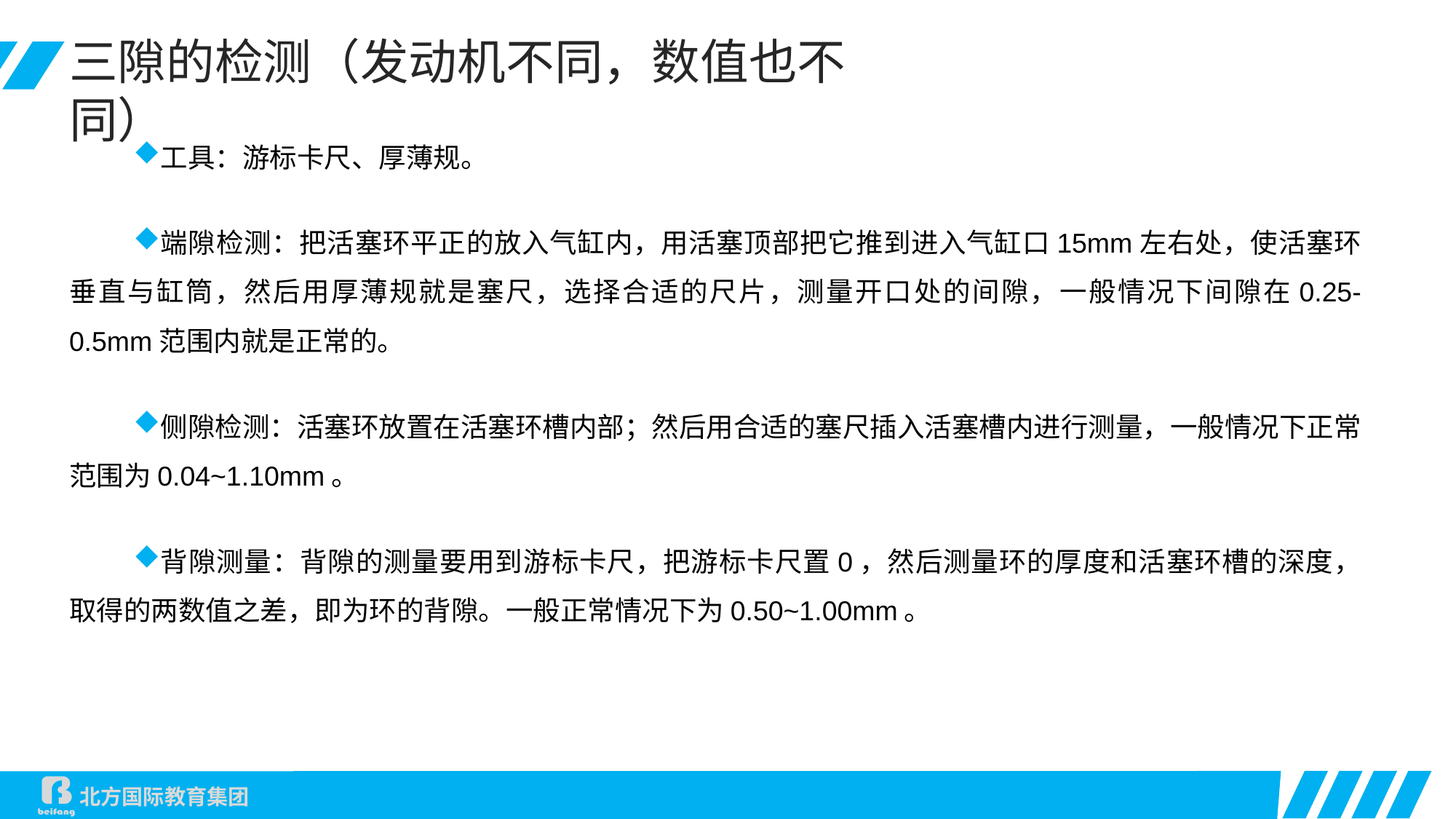

三隙的检测（发动机不同，数值也不同）
工具：游标卡尺、厚薄规。
端隙检测：把活塞环平正的放入气缸内，用活塞顶部把它推到进入气缸口15mm左右处，使活塞环垂直与缸筒，然后用厚薄规就是塞尺，选择合适的尺片，测量开口处的间隙，一般情况下间隙在0.25-0.5mm范围内就是正常的。
侧隙检测：活塞环放置在活塞环槽内部；然后用合适的塞尺插入活塞槽内进行测量，一般情况下正常范围为0.04~1.10mm。
背隙测量：背隙的测量要用到游标卡尺，把游标卡尺置0，然后测量环的厚度和活塞环槽的深度，取得的两数值之差，即为环的背隙。一般正常情况下为0.50~1.00mm。